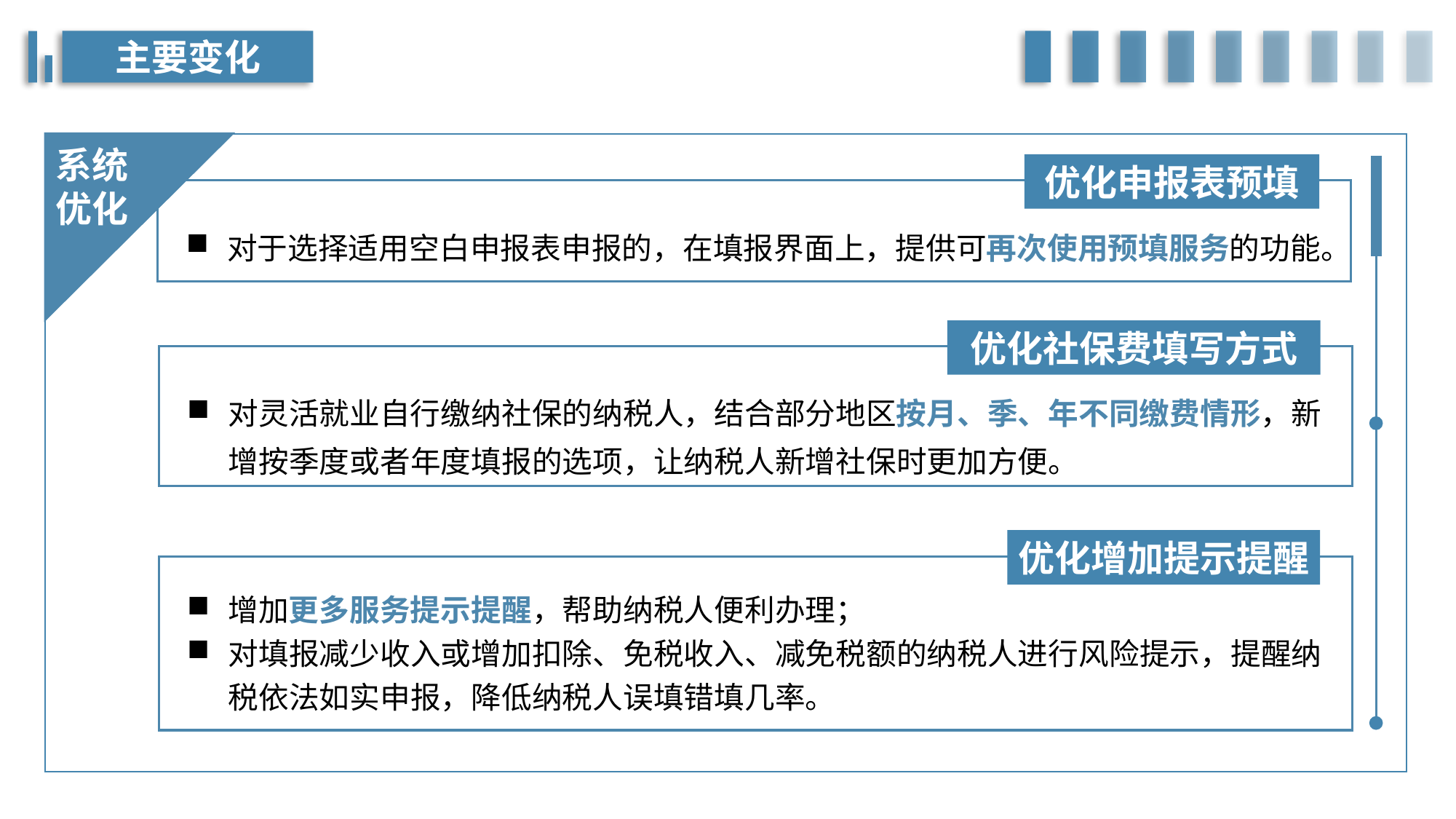

主要变化

系统
优化
优化申报表预填

对于选择适用空白申报表申报的，在填报界面上，提供可再次使用预填服务的功能。
优化社保费填写方式

对灵活就业自行缴纳社保的纳税人，结合部分地区按月、季、年不同缴费情形，新增按季度或者年度填报的选项，让纳税人新增社保时更加方便。

优化增加提示提醒

增加更多服务提示提醒，帮助纳税人便利办理；
对填报减少收入或增加扣除、免税收入、减免税额的纳税人进行风险提示，提醒纳税依法如实申报，降低纳税人误填错填几率。